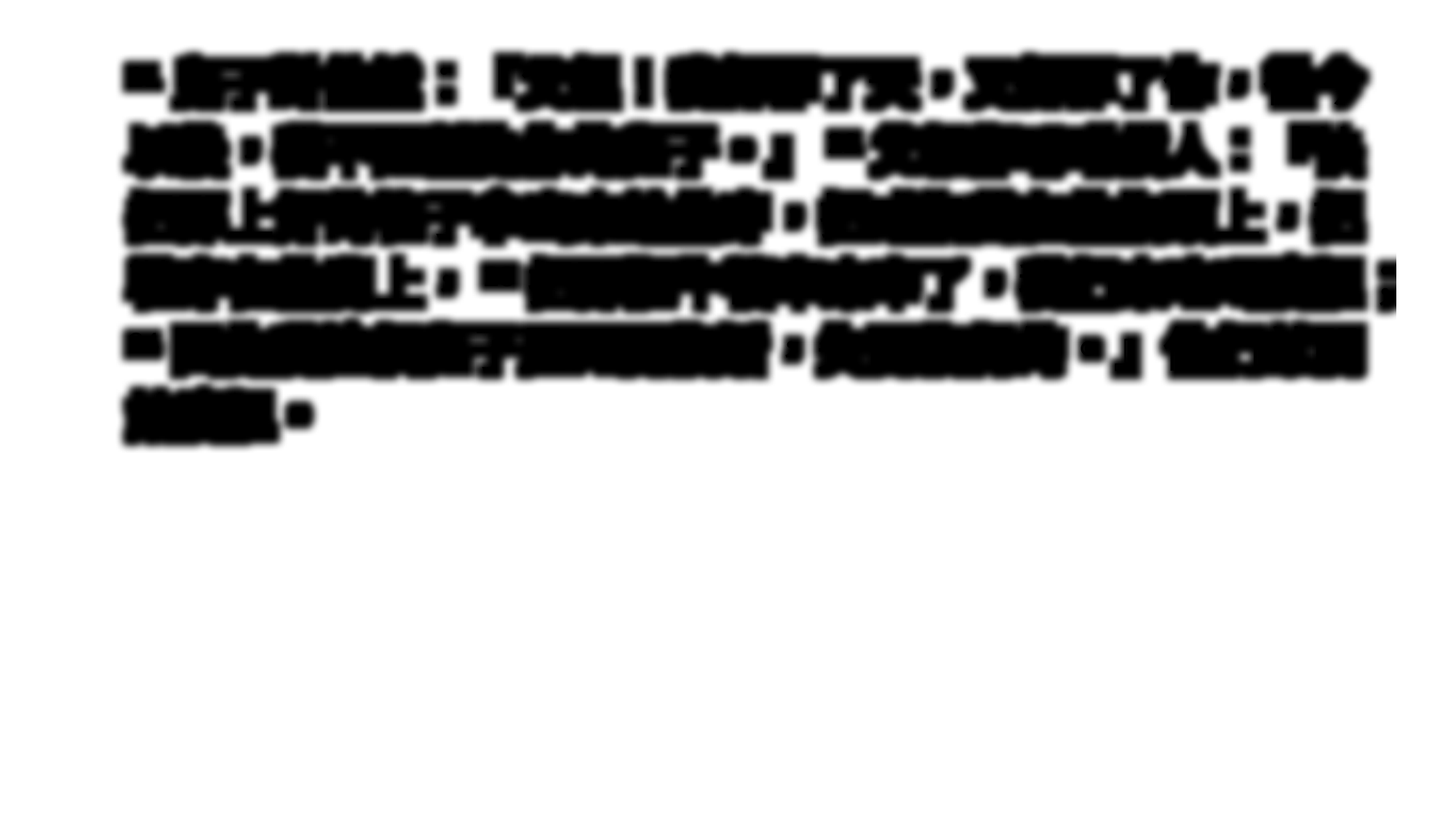

21兒子對他說：『父親！我得罪了天，又得罪了你，從今以後，我不配稱為你的兒子。』22父親卻吩咐僕人：『快把那上好的袍子拿出來給他穿，把戒指戴在他指頭上，把鞋穿在他腳上，23把那肥牛犢牽來宰了，我們來吃喝慶祝；24因為我這個兒子是死而復活，失而復得的。』他們就開始慶祝。